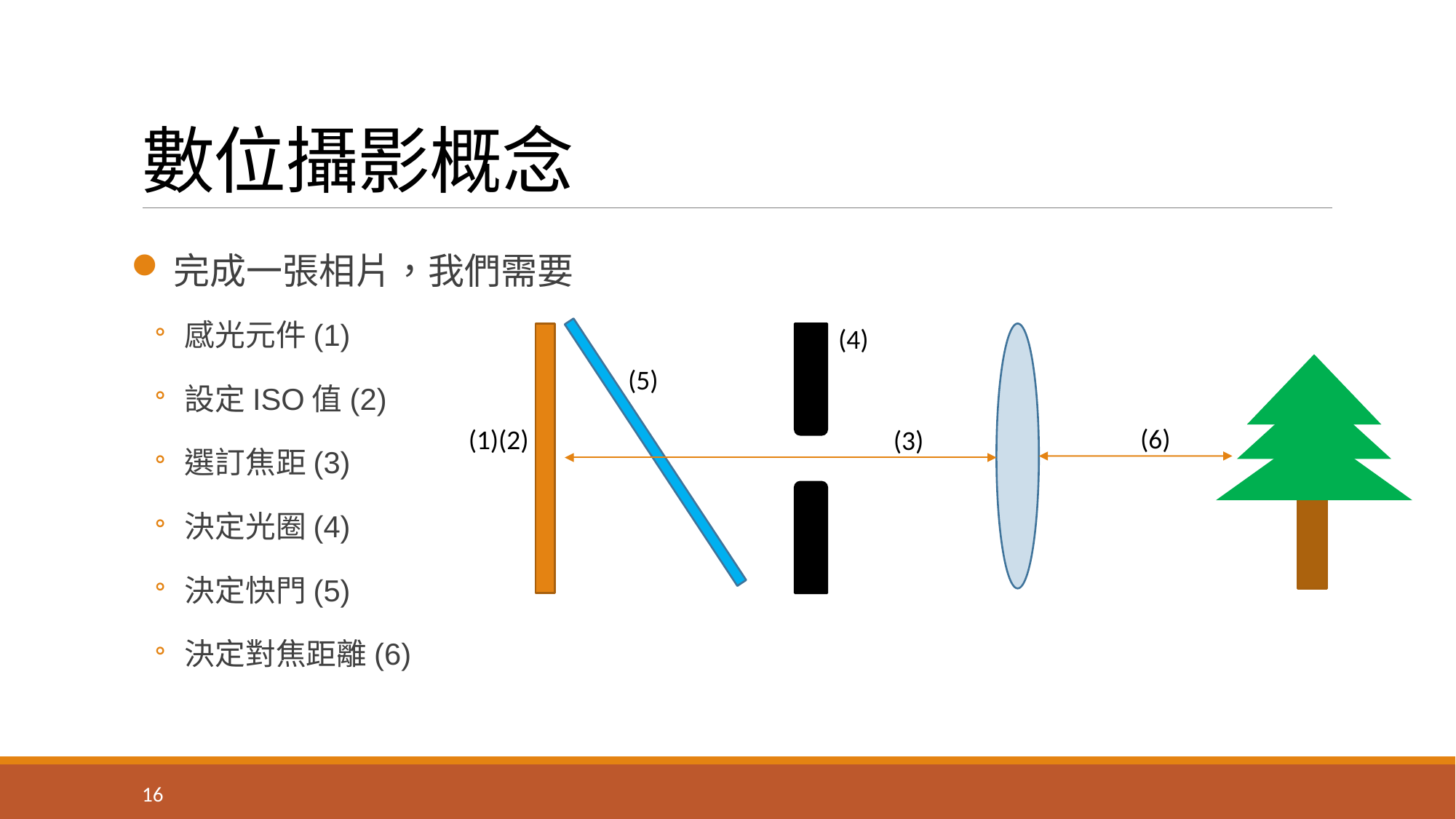

# 數位攝影概念
完成一張相片，我們需要
感光元件(1)
設定ISO值(2)
選訂焦距(3)
決定光圈(4)
決定快門(5)
決定對焦距離(6)

(4)

(5)
(6)
(1)(2)
(3)

16